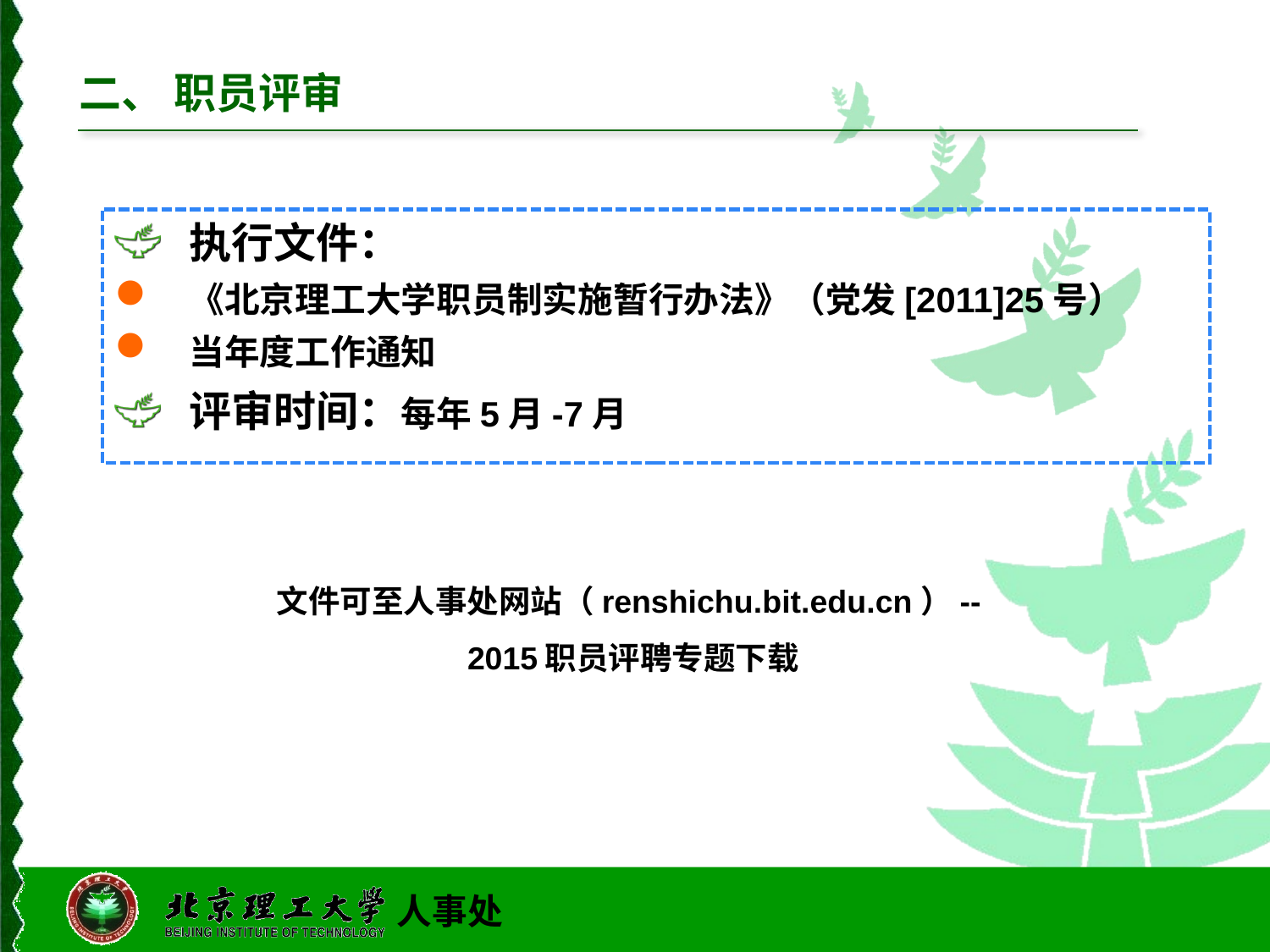

# 二、 职员评审
执行文件：
《北京理工大学职员制实施暂行办法》（党发[2011]25号）
当年度工作通知
评审时间：每年5月-7月

文件可至人事处网站（renshichu.bit.edu.cn）--
 2015职员评聘专题下载